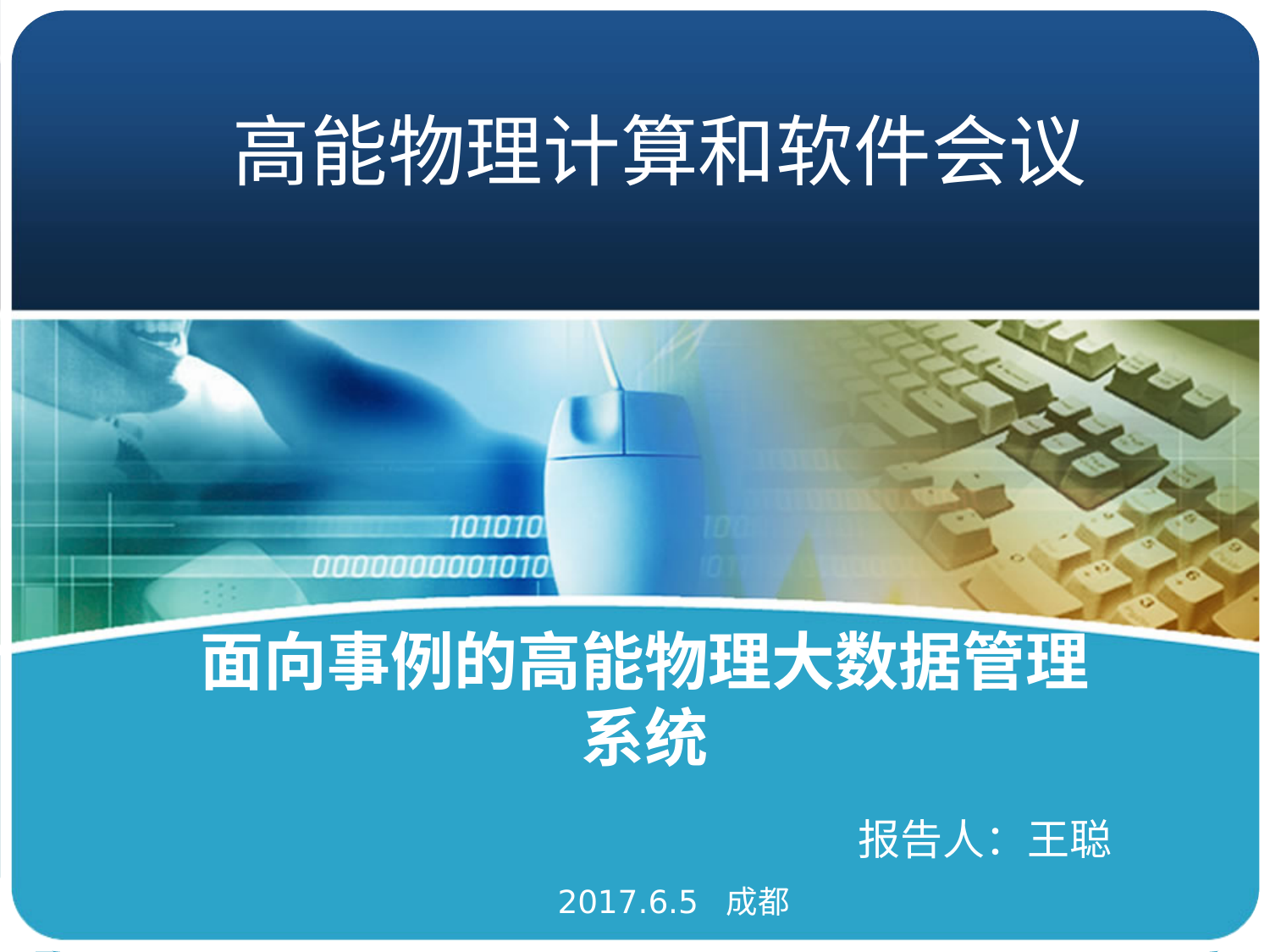

高能物理计算和软件会议
# 面向事例的高能物理大数据管理系统
报告人：王聪

2017.6.5  成都